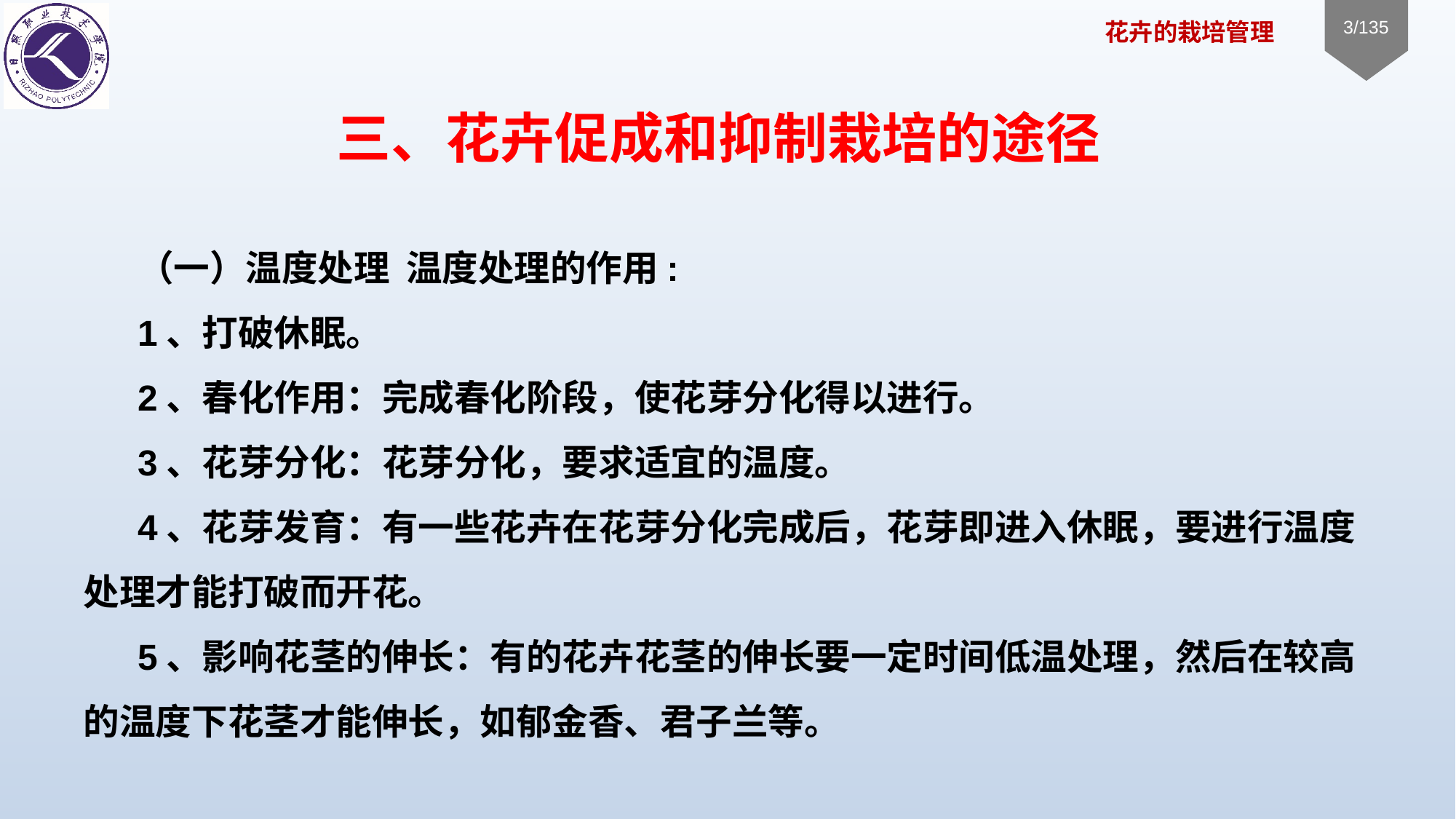

# 三、花卉促成和抑制栽培的途径
（一）温度处理  温度处理的作用:
1、打破休眠。
2、春化作用：完成春化阶段，使花芽分化得以进行。
3、花芽分化：花芽分化，要求适宜的温度。
4、花芽发育：有一些花卉在花芽分化完成后，花芽即进入休眠，要进行温度处理才能打破而开花。
5、影响花茎的伸长：有的花卉花茎的伸长要一定时间低温处理，然后在较高的温度下花茎才能伸长，如郁金香、君子兰等。